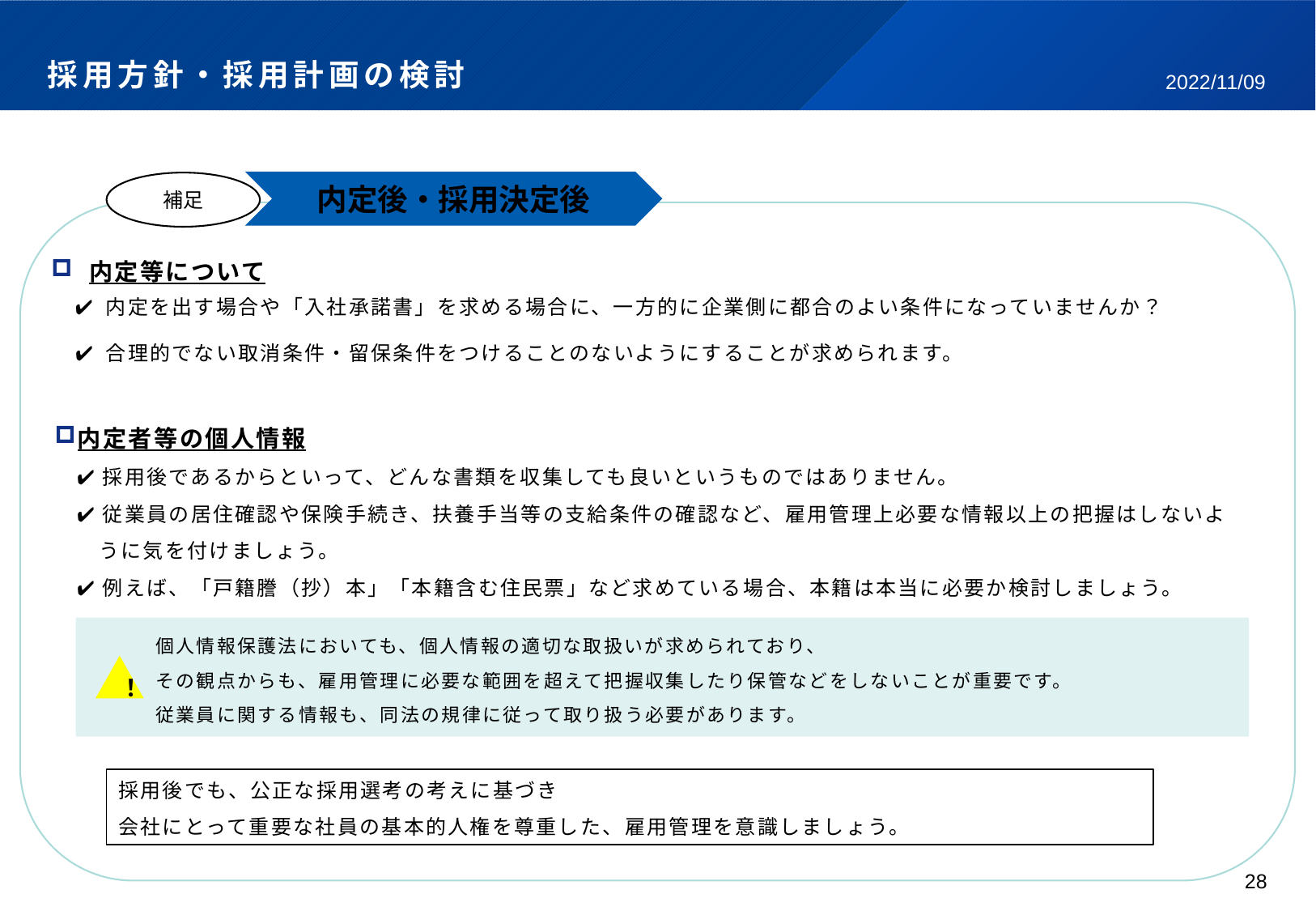

# 採用方針・採用計画の検討
2022/11/09
内定後・採用決定後
補足

内定等について
✔ 内定を出す場合や「入社承諾書」を求める場合に、一方的に企業側に都合のよい条件になっていませんか？
✔ 合理的でない取消条件・留保条件をつけることのないようにすることが求められます。
内定者等の個人情報
　✔ 採用後であるからといって、どんな書類を収集しても良いというものではありません。
　✔ 従業員の居住確認や保険手続き、扶養手当等の支給条件の確認など、雇用管理上必要な情報以上の把握はしないよ
　　うに気を付けましょう。
　✔ 例えば、「戸籍謄（抄）本」「本籍含む住民票」など求めている場合、本籍は本当に必要か検討しましょう。

個人情報保護法においても、個人情報の適切な取扱いが求められており、
その観点からも、雇用管理に必要な範囲を超えて把握収集したり保管などをしないことが重要です。
従業員に関する情報も、同法の規律に従って取り扱う必要があります。
！
採用後でも、公正な採用選考の考えに基づき
会社にとって重要な社員の基本的人権を尊重した、雇用管理を意識しましょう。
28